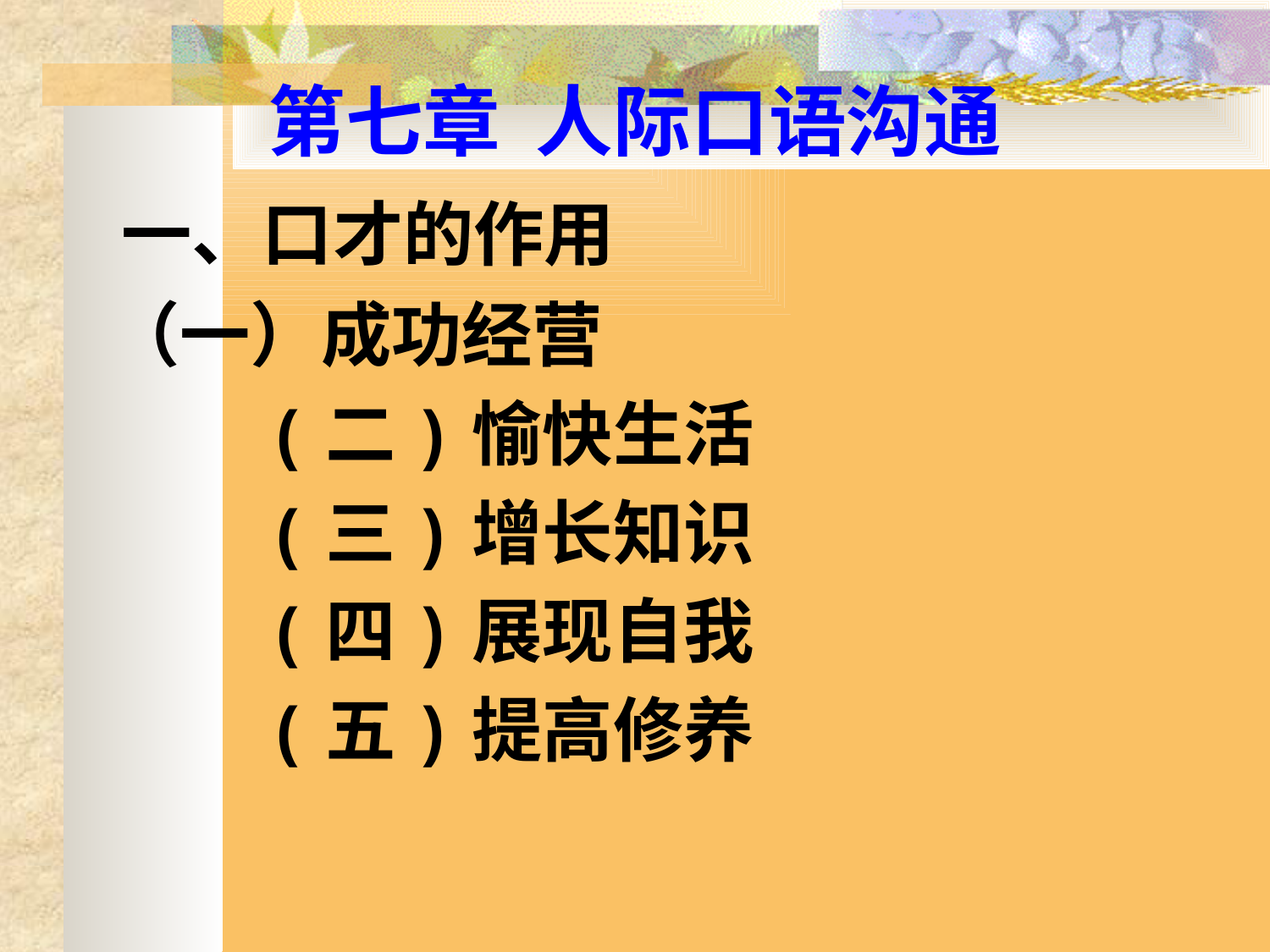

第七章  人际口语沟通
     一、口才的作用
     （一）成功经营
      (二)愉快生活
      (三)增长知识
      (四)展现自我
      (五)提高修养